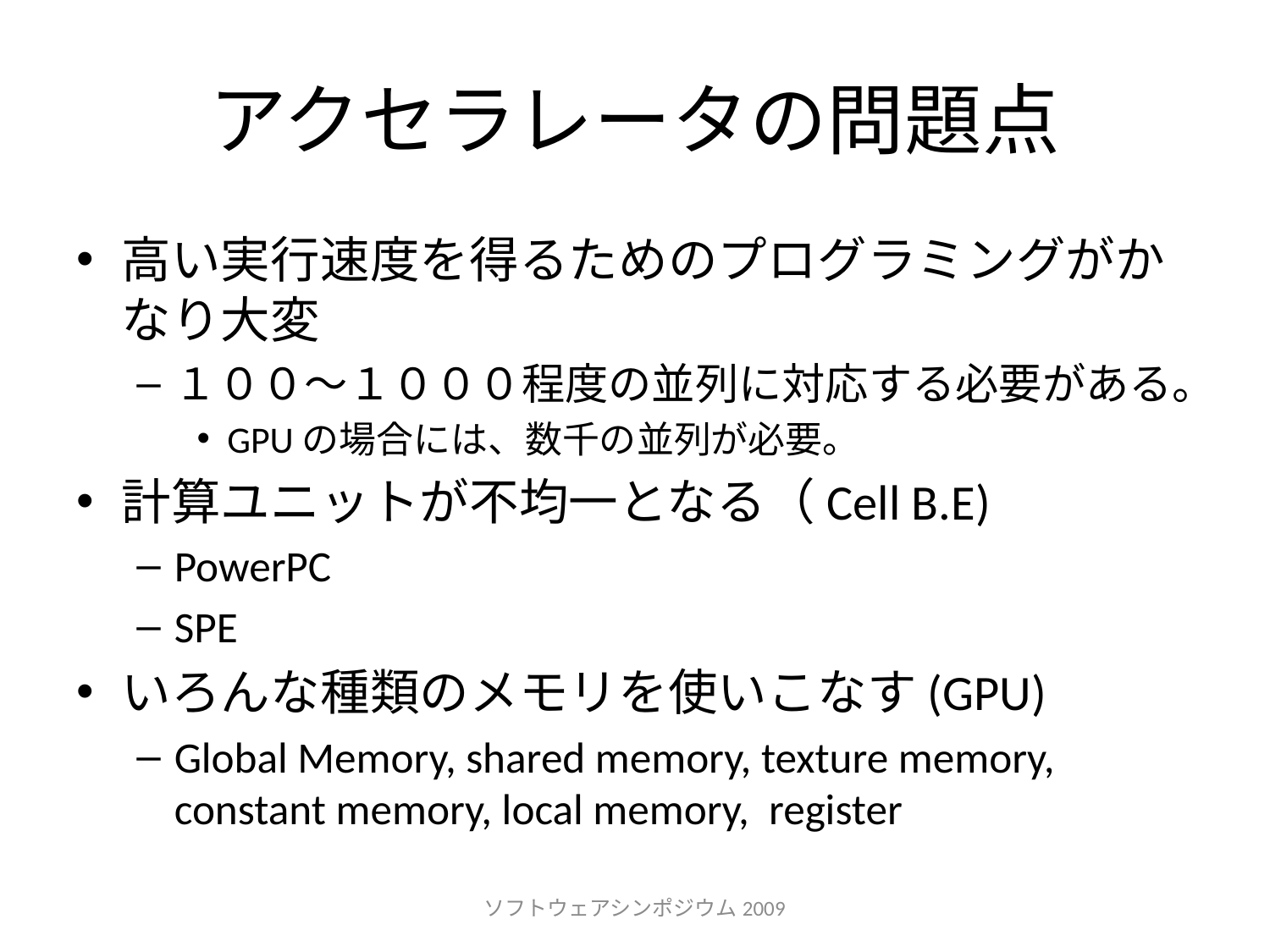

# アクセラレータの問題点
高い実行速度を得るためのプログラミングがかなり大変
１００〜１０００程度の並列に対応する必要がある。
GPUの場合には、数千の並列が必要。
計算ユニットが不均一となる（Cell B.E)
PowerPC
SPE
いろんな種類のメモリを使いこなす(GPU)
Global Memory, shared memory, texture memory, constant memory, local memory,  register
ソフトウェアシンポジウム2009